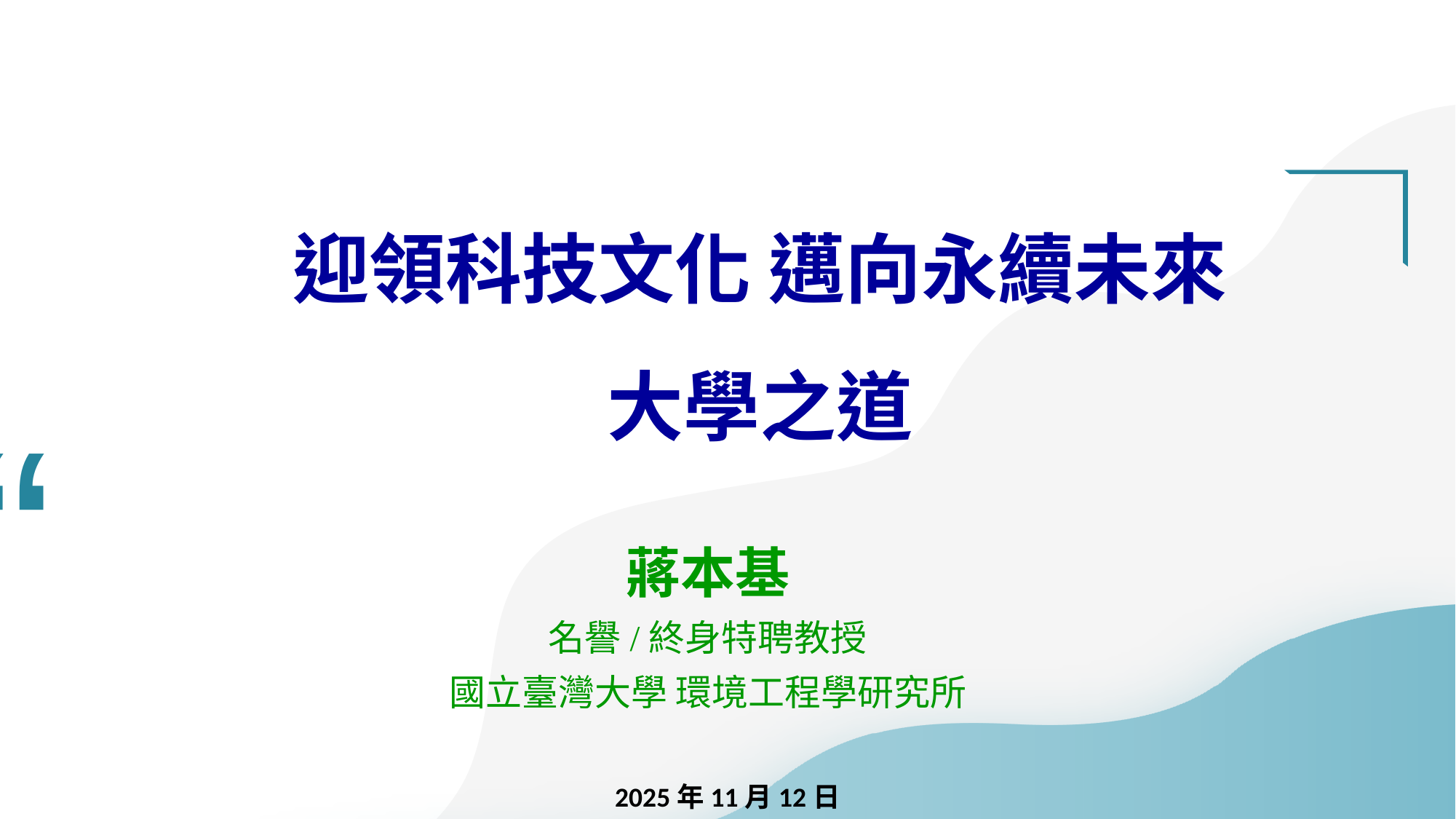

# 迎領科技文化 邁向永續未來 大學之道
蔣本基
名譽/終身特聘教授
國立臺灣大學 環境工程學研究所
2025年11月12日